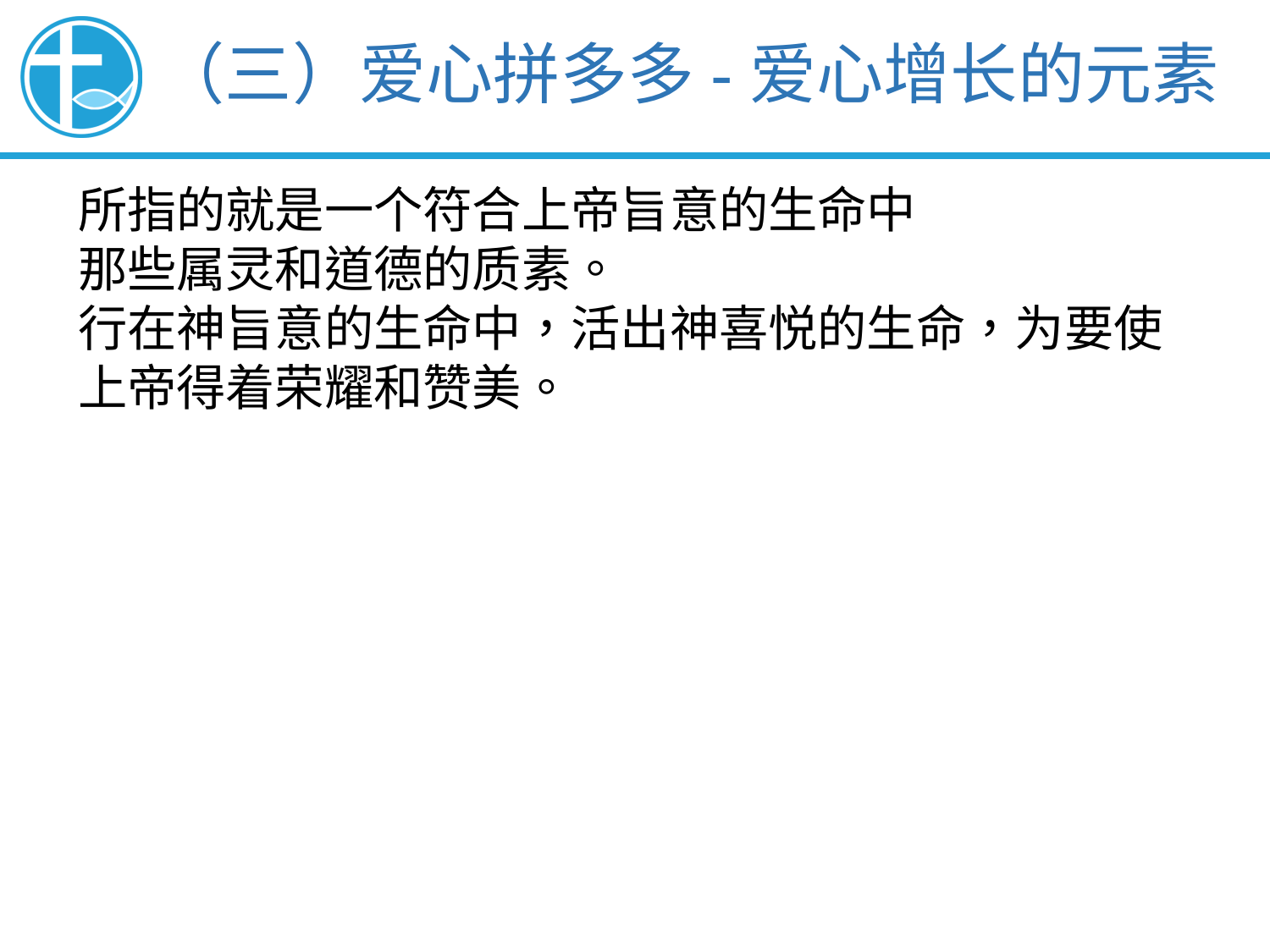

（三）爱心拼多多-爱心增长的元素
所指的就是一个符合上帝旨意的生命中
那些属灵和道德的质素。
行在神旨意的生命中，活出神喜悦的生命，为要使上帝得着荣耀和赞美。